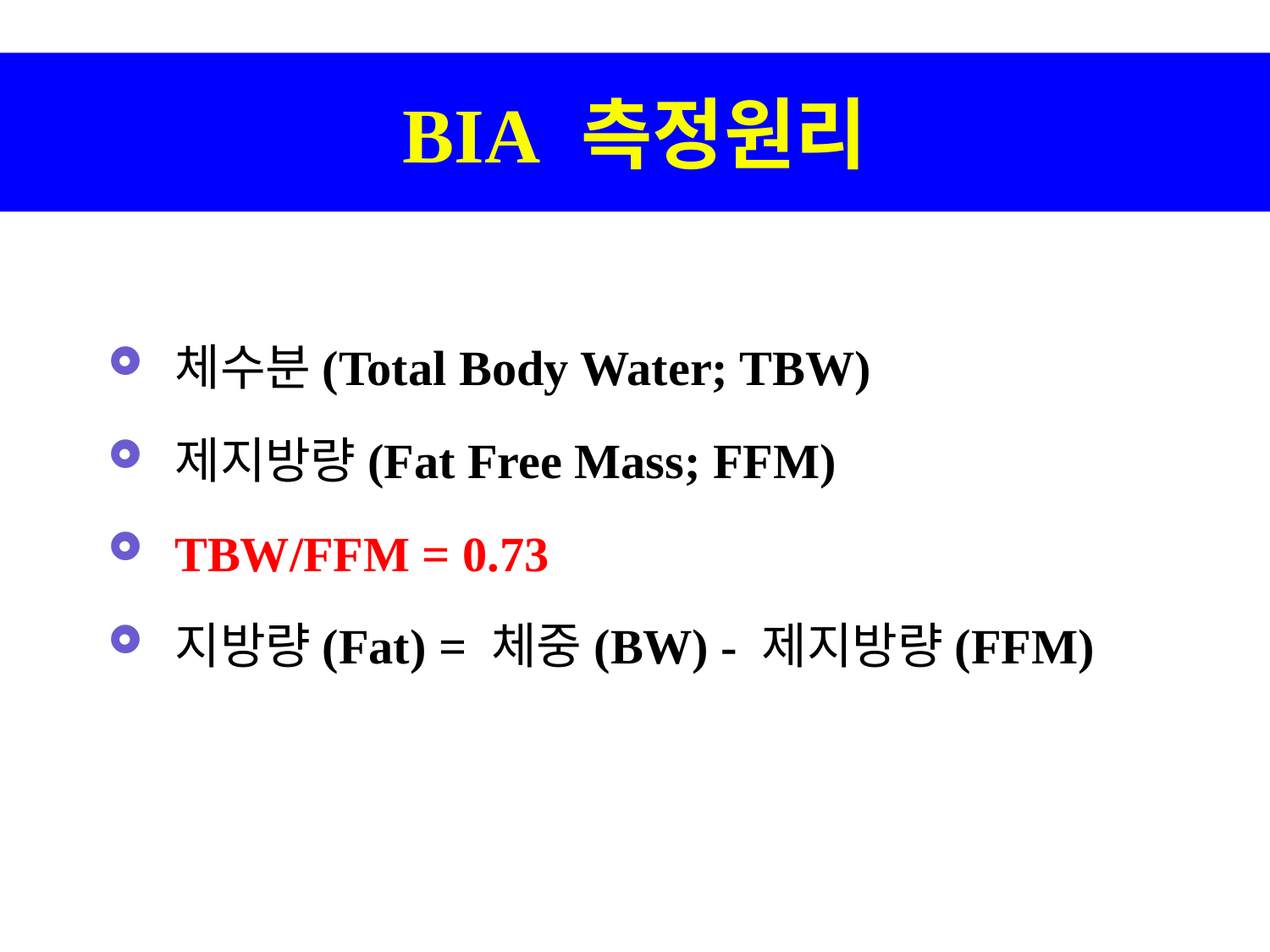

BIA 측정원리
체수분(Total Body Water; TBW)
제지방량(Fat Free Mass; FFM)
TBW/FFM = 0.73
지방량(Fat) = 체중(BW) - 제지방량(FFM)